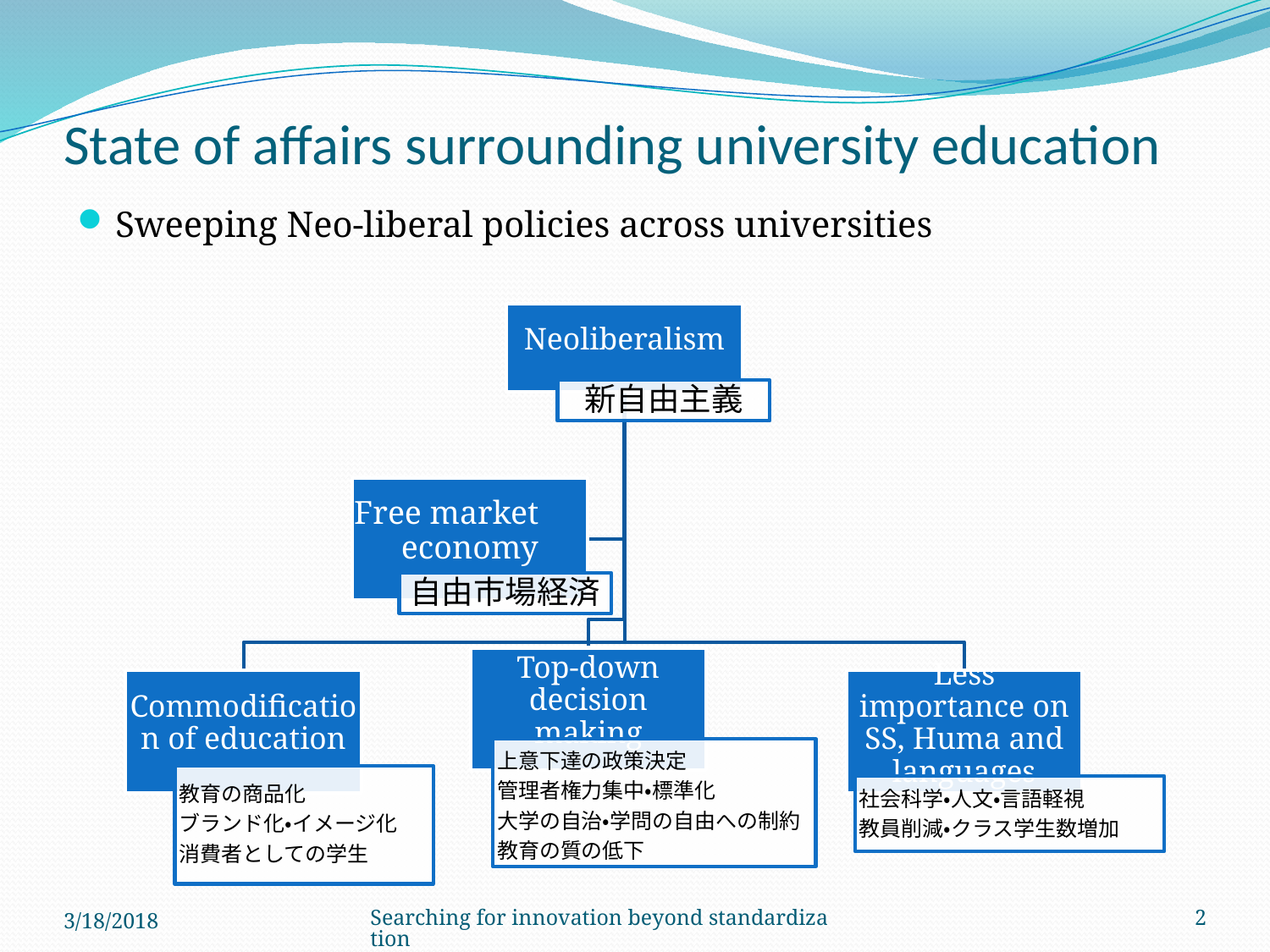

# State of affairs surrounding university education
Sweeping Neo-liberal policies across universities

Neoliberalism
新自由主義
Commodification of education
教育の商品化
ブランド化・イメージ化
消費者としての学生
Top-down decision making

上意下達の政策決定
管理者権力集中・標準化
大学の自治・学問の自由への制約
教育の質の低下

Less importance on SS, Huma and languages

社会科学・人文・言語軽視
教員削減・クラス学生数増加

Free market　economy
自由市場経済
3/18/2018
Searching for innovation beyond standardization
2